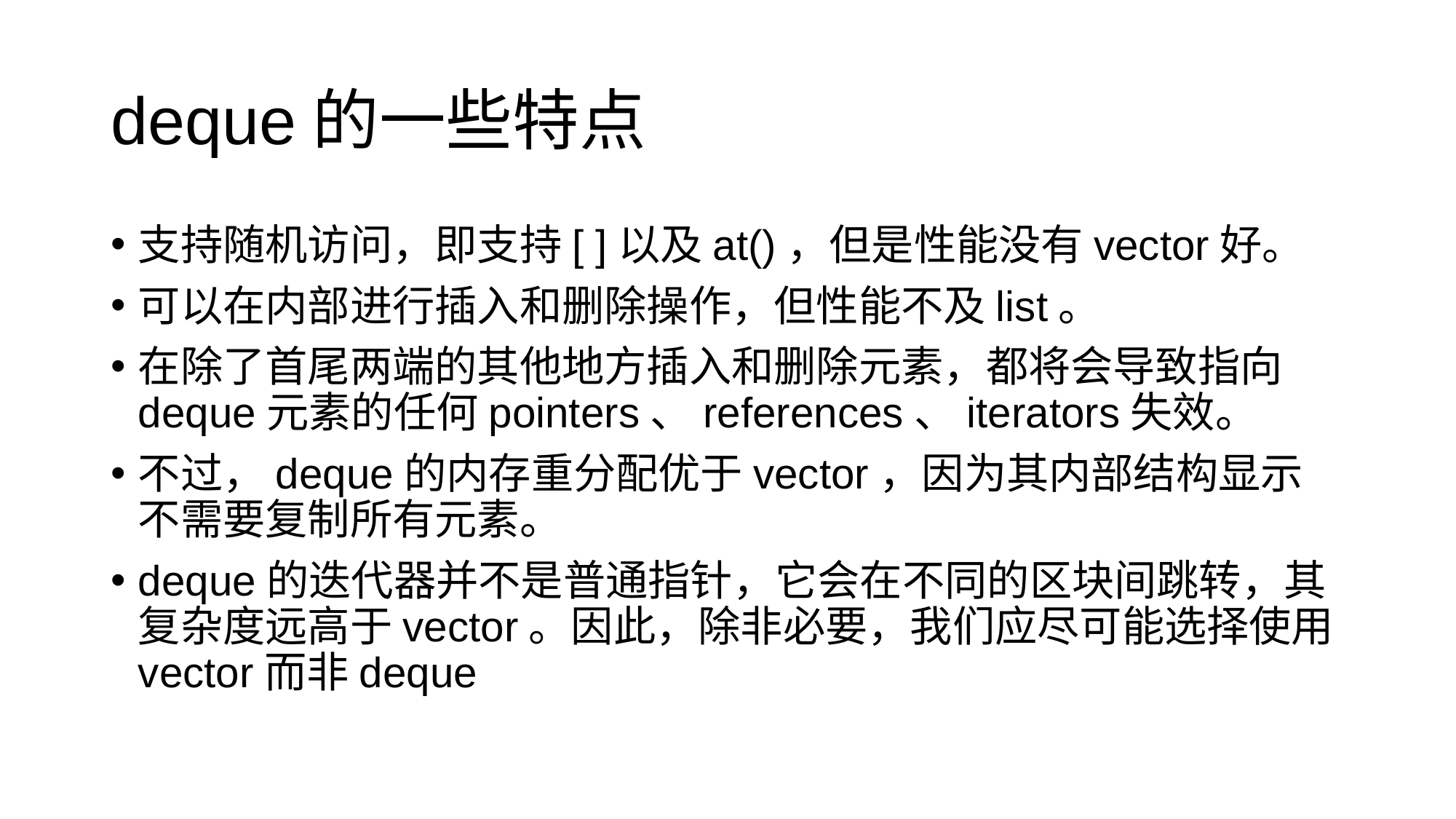

# deque的一些特点
支持随机访问，即支持[ ]以及at()，但是性能没有vector好。
可以在内部进行插入和删除操作，但性能不及list。
在除了首尾两端的其他地方插入和删除元素，都将会导致指向deque元素的任何pointers、references、iterators失效。
不过，deque的内存重分配优于vector，因为其内部结构显示不需要复制所有元素。
deque的迭代器并不是普通指针，它会在不同的区块间跳转，其复杂度远高于vector。因此，除非必要，我们应尽可能选择使用vector而非deque